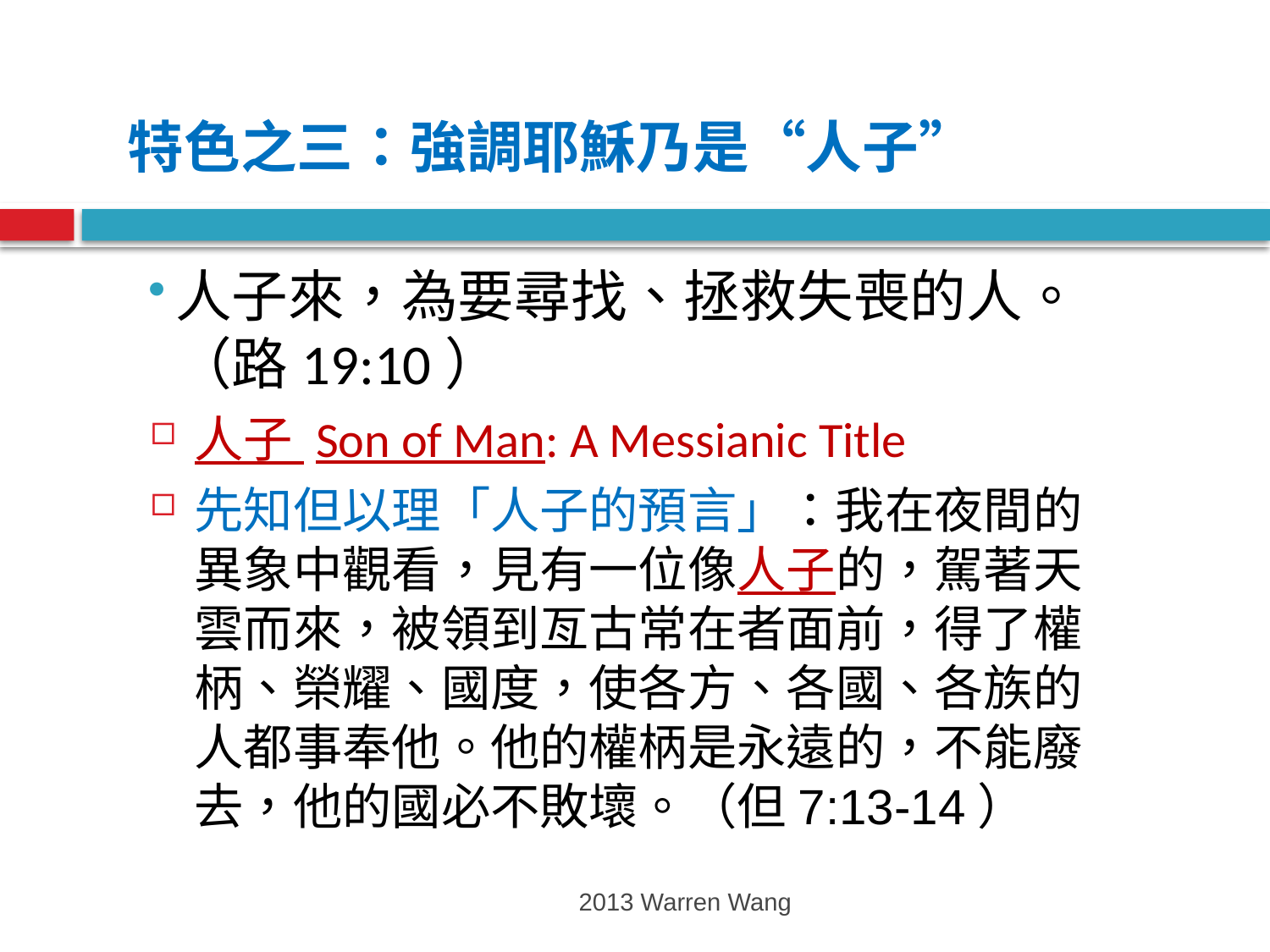

特色之三：強調耶穌乃是“人子”
人子來，為要尋找、拯救失喪的人。（路19:10）
人子 Son of Man: A Messianic Title
先知但以理「人子的預言」：我在夜間的異象中觀看，見有一位像人子的，駕著天雲而來，被領到亙古常在者面前，得了權柄、榮耀、國度，使各方、各國、各族的人都事奉他。他的權柄是永遠的，不能廢去，他的國必不敗壞。（但7:13-14）
2013 Warren Wang